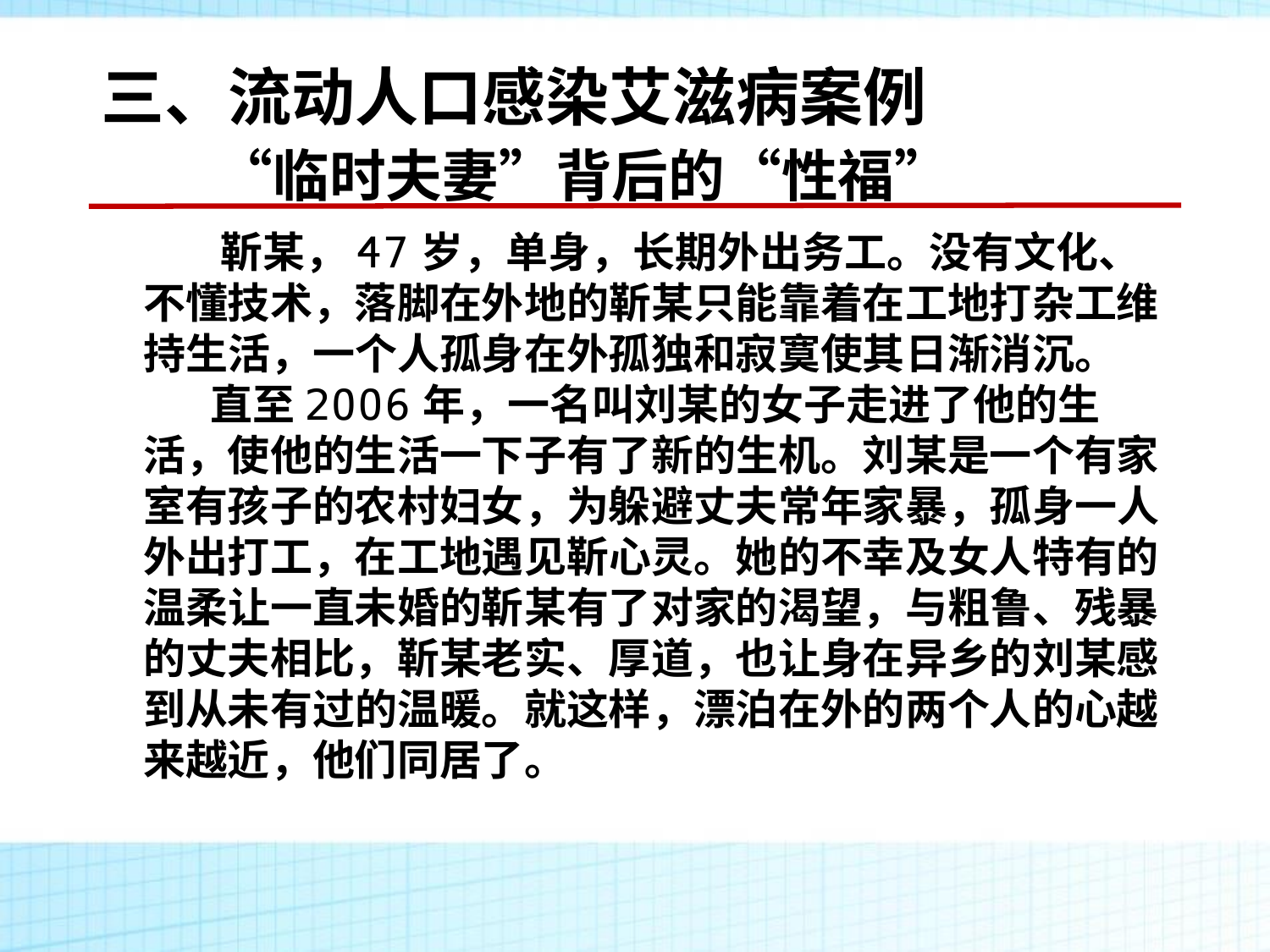

# 三、流动人口感染艾滋病案例 “临时夫妻”背后的“性福”
       靳某，47岁，单身，长期外出务工。没有文化、不懂技术，落脚在外地的靳某只能靠着在工地打杂工维持生活，一个人孤身在外孤独和寂寞使其日渐消沉。
      直至2006年，一名叫刘某的女子走进了他的生活，使他的生活一下子有了新的生机。刘某是一个有家室有孩子的农村妇女，为躲避丈夫常年家暴，孤身一人外出打工，在工地遇见靳心灵。她的不幸及女人特有的温柔让一直未婚的靳某有了对家的渴望，与粗鲁、残暴的丈夫相比，靳某老实、厚道，也让身在异乡的刘某感到从未有过的温暖。就这样，漂泊在外的两个人的心越来越近，他们同居了。